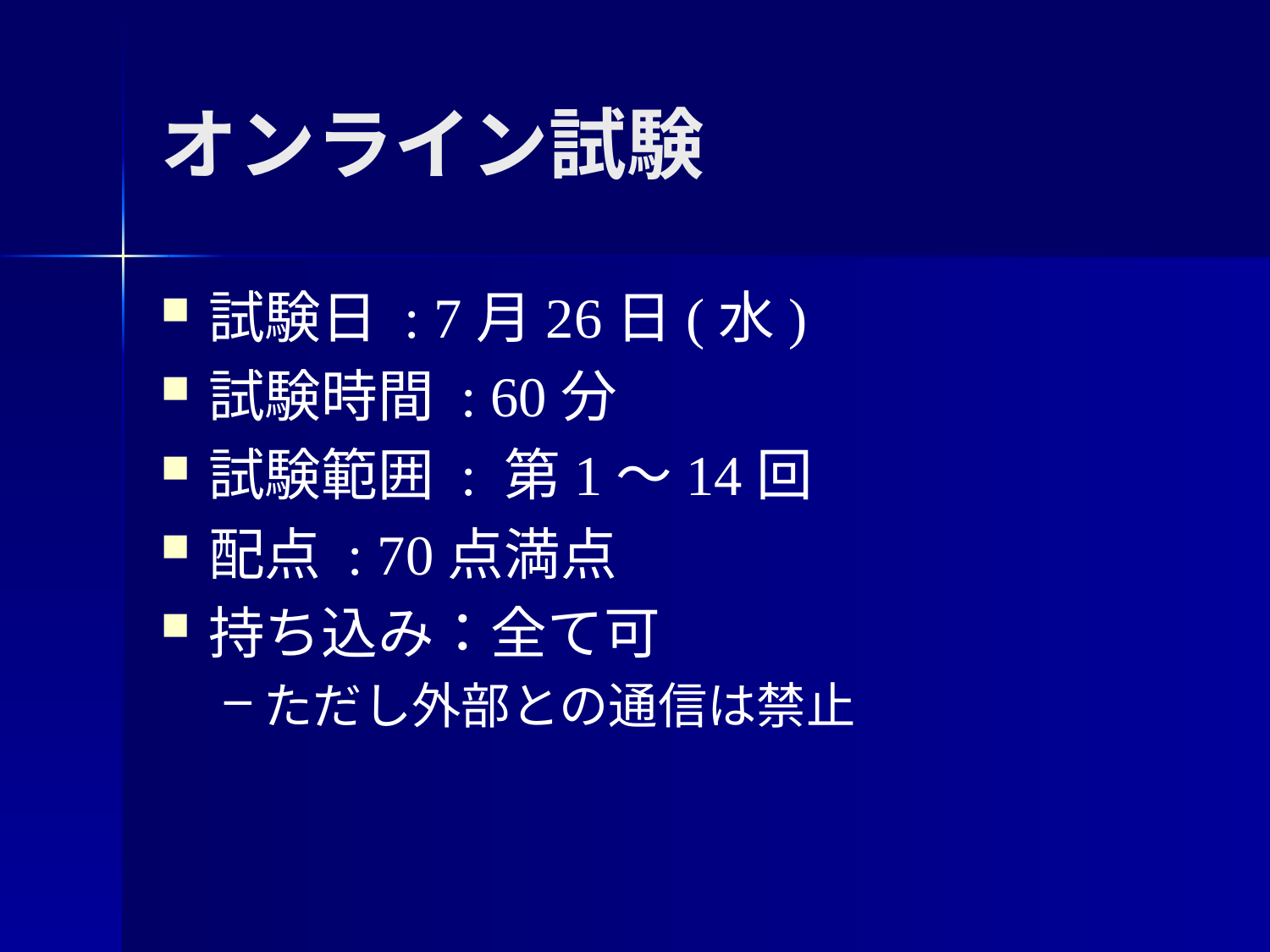

# オンライン試験
試験日 : 7月26日(水)
試験時間 : 60分
試験範囲 : 第1～14回
配点 : 70点満点
持ち込み：全て可
ただし外部との通信は禁止